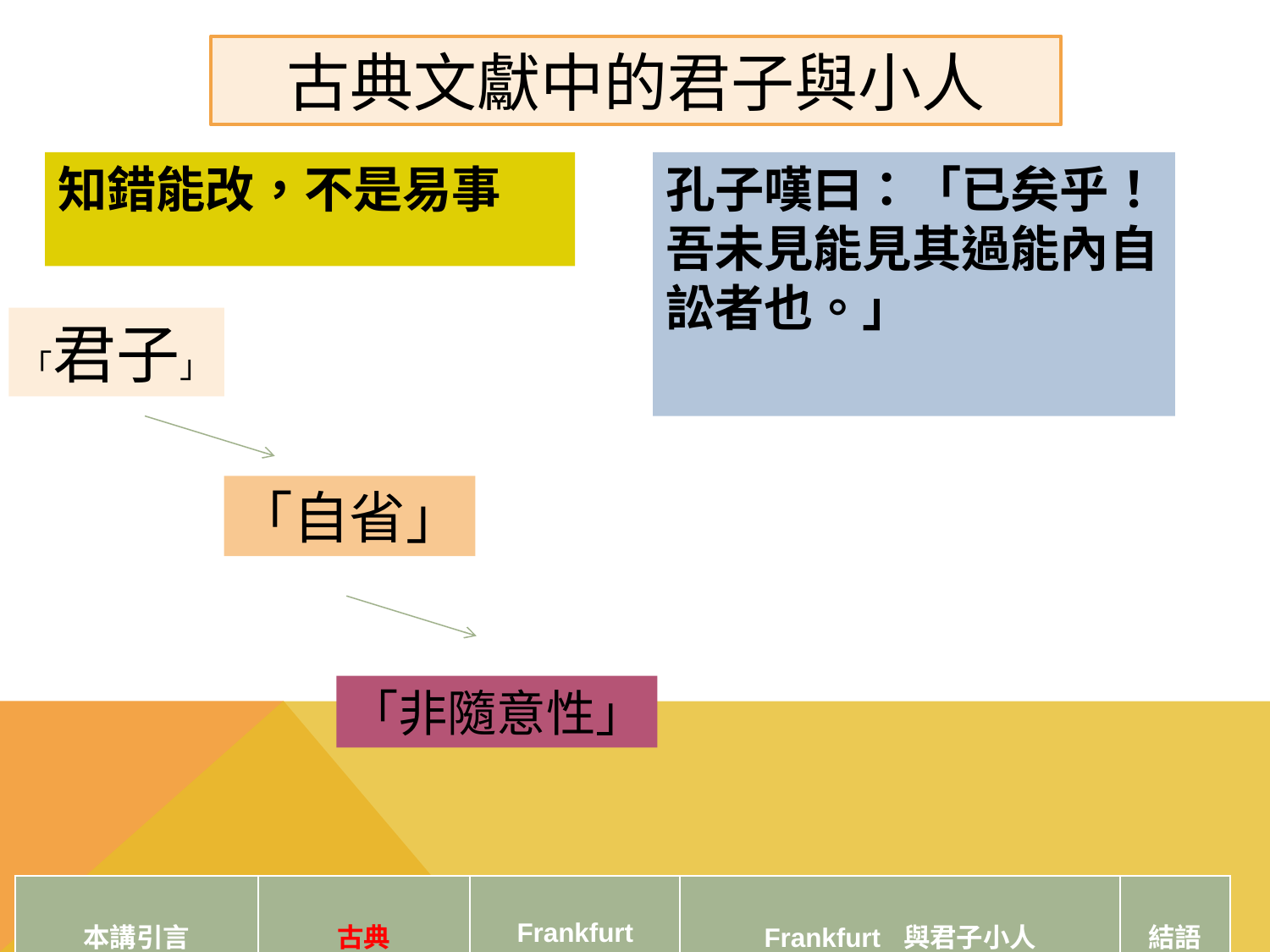

古典文獻中的君子與小人
知錯能改，不是易事
孔子嘆曰：「已矣乎！吾未見能見其過能內自訟者也。」
「君子」
「自省」
「非隨意性」
| 本講引言 | 古典 | Frankfurt | Frankfurt 與君子小人 | 結語 |
| --- | --- | --- | --- | --- |